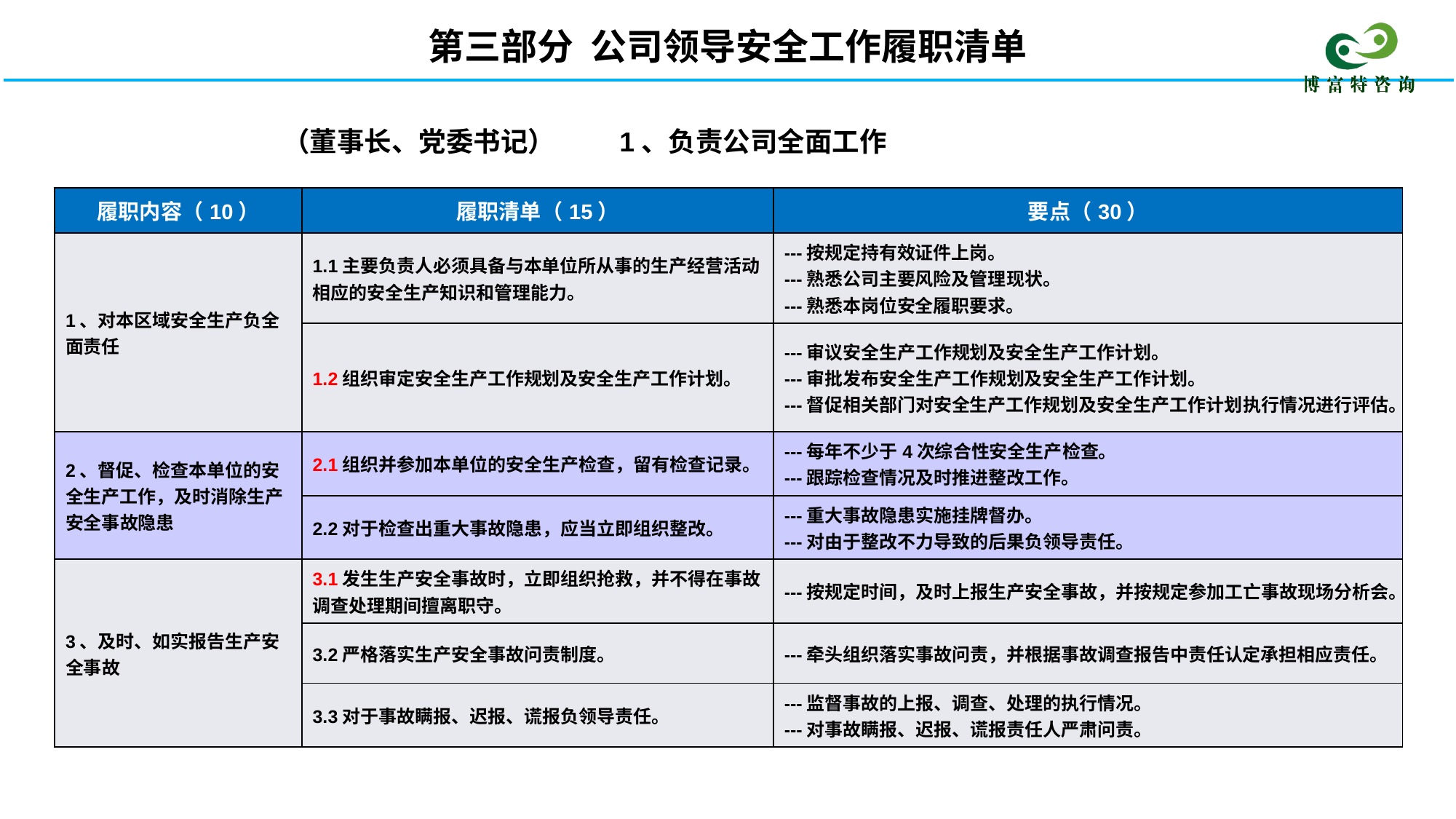

第三部分  公司领导安全工作履职清单
（董事长、党委书记）
1、负责公司全面工作
| 履职内容（10） | 履职清单（15） | 要点（30） |
| --- | --- | --- |
| 1、对本区域安全生产负全面责任 | 1.1主要负责人必须具备与本单位所从事的生产经营活动相应的安全生产知识和管理能力。 | ---按规定持有效证件上岗。 ---熟悉公司主要风险及管理现状。 ---熟悉本岗位安全履职要求。 |
|  | 1.2组织审定安全生产工作规划及安全生产工作计划。 | ---审议安全生产工作规划及安全生产工作计划。 ---审批发布安全生产工作规划及安全生产工作计划。 ---督促相关部门对安全生产工作规划及安全生产工作计划执行情况进行评估。 |
| 2、督促、检查本单位的安全生产工作，及时消除生产安全事故隐患 | 2.1组织并参加本单位的安全生产检查，留有检查记录。 | ---每年不少于4次综合性安全生产检查。 ---跟踪检查情况及时推进整改工作。 |
|  | 2.2对于检查出重大事故隐患，应当立即组织整改。 | ---重大事故隐患实施挂牌督办。 ---对由于整改不力导致的后果负领导责任。 |
| 3、及时、如实报告生产安全事故 | 3.1发生生产安全事故时，立即组织抢救，并不得在事故调查处理期间擅离职守。 | ---按规定时间，及时上报生产安全事故，并按规定参加工亡事故现场分析会。 |
|  | 3.2严格落实生产安全事故问责制度。 | ---牵头组织落实事故问责，并根据事故调查报告中责任认定承担相应责任。 |
|  | 3.3对于事故瞒报、迟报、谎报负领导责任。 | ---监督事故的上报、调查、处理的执行情况。 ---对事故瞒报、迟报、谎报责任人严肃问责。 |